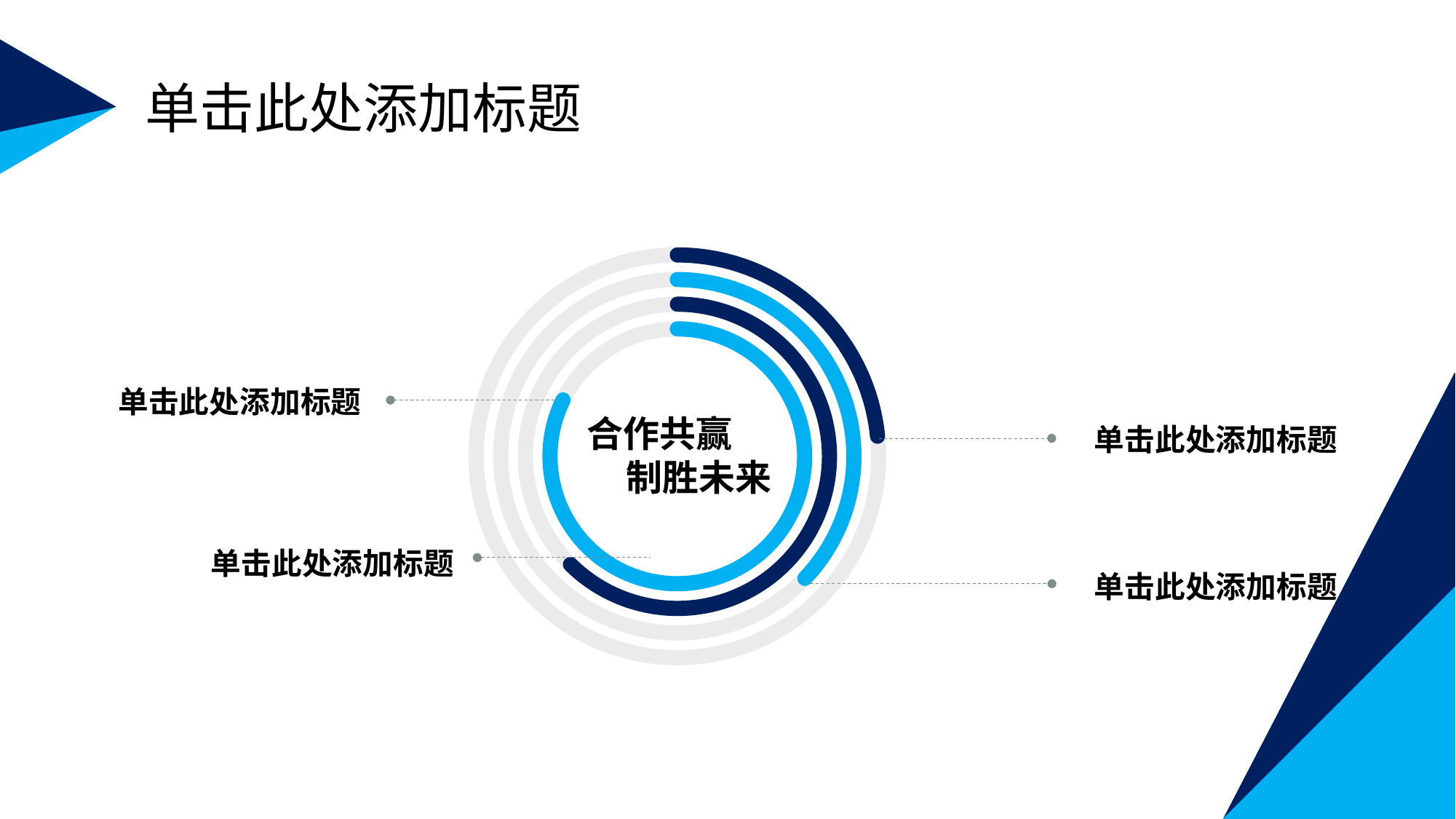

单击此处添加标题

单击此处添加标题
合作共赢
制胜未来
单击此处添加标题

单击此处添加标题
单击此处添加标题